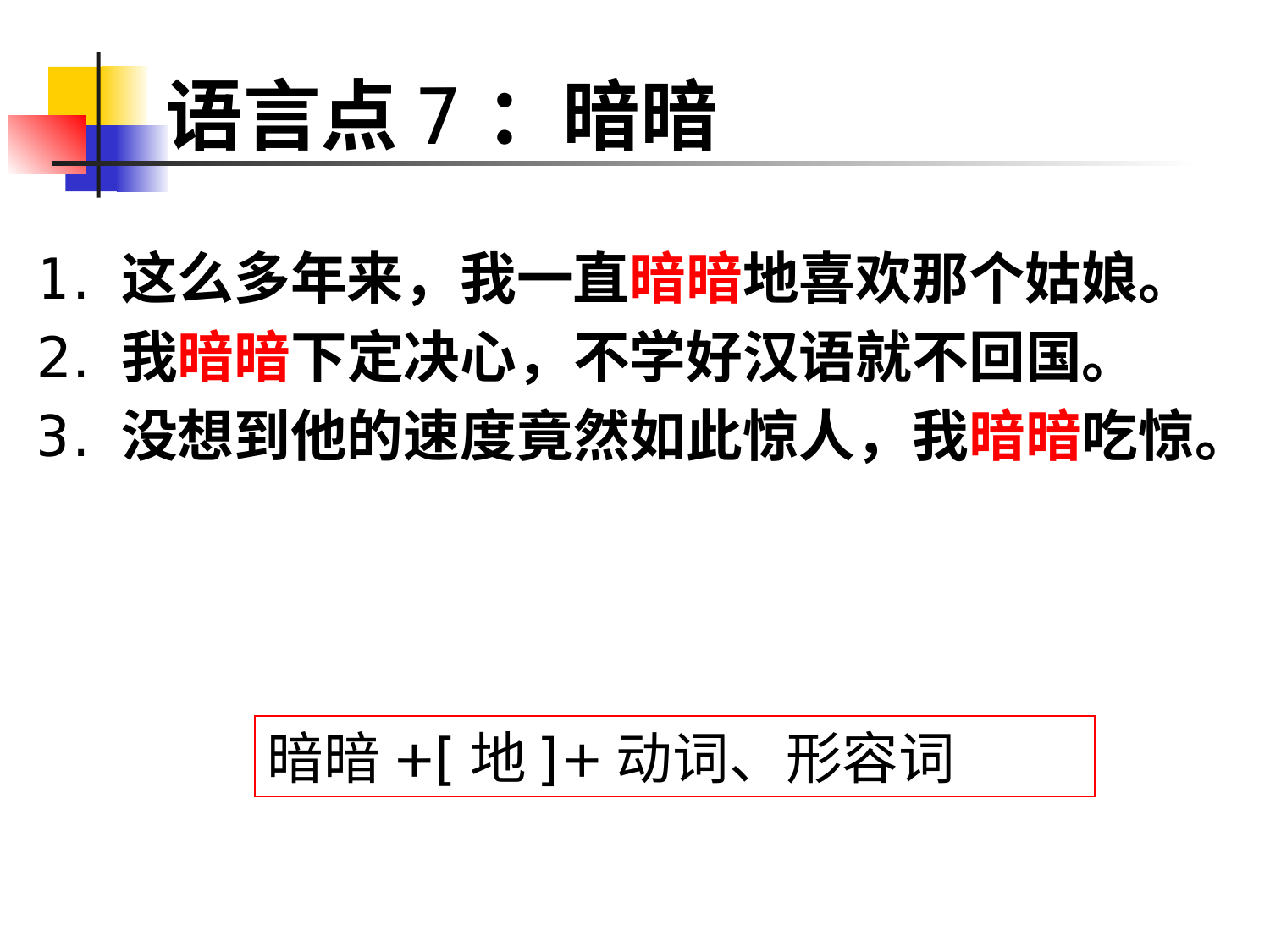

# 语言点7：暗暗
1. 这么多年来，我一直暗暗地喜欢那个姑娘。
2. 我暗暗下定决心，不学好汉语就不回国。
3. 没想到他的速度竟然如此惊人，我暗暗吃惊。
暗暗+[地]+动词、形容词